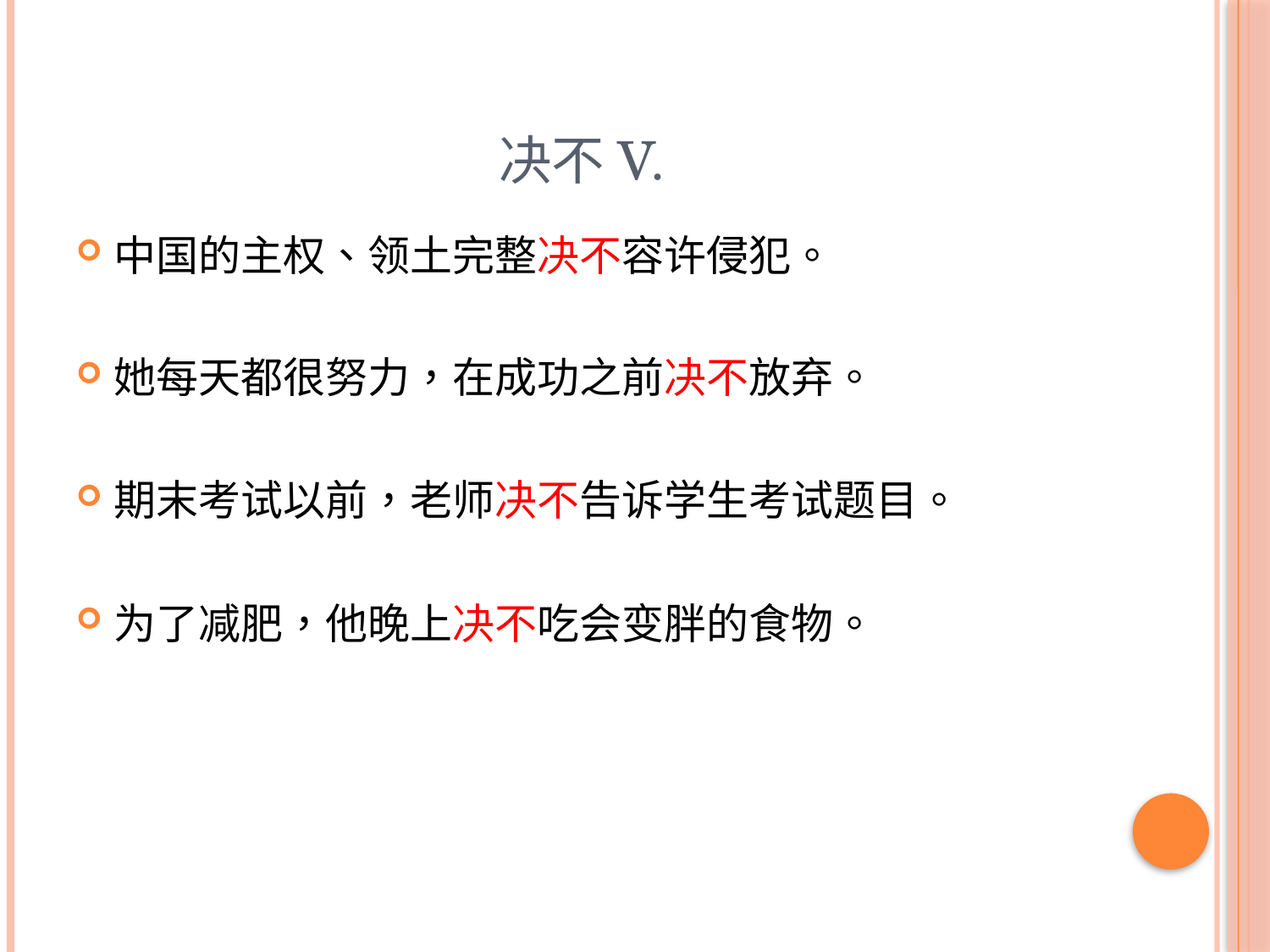

# 决不v.
中国的主权、领土完整决不容许侵犯。

她每天都很努力，在成功之前决不放弃。

期末考试以前，老师决不告诉学生考试题目。

为了减肥，他晚上决不吃会变胖的食物。